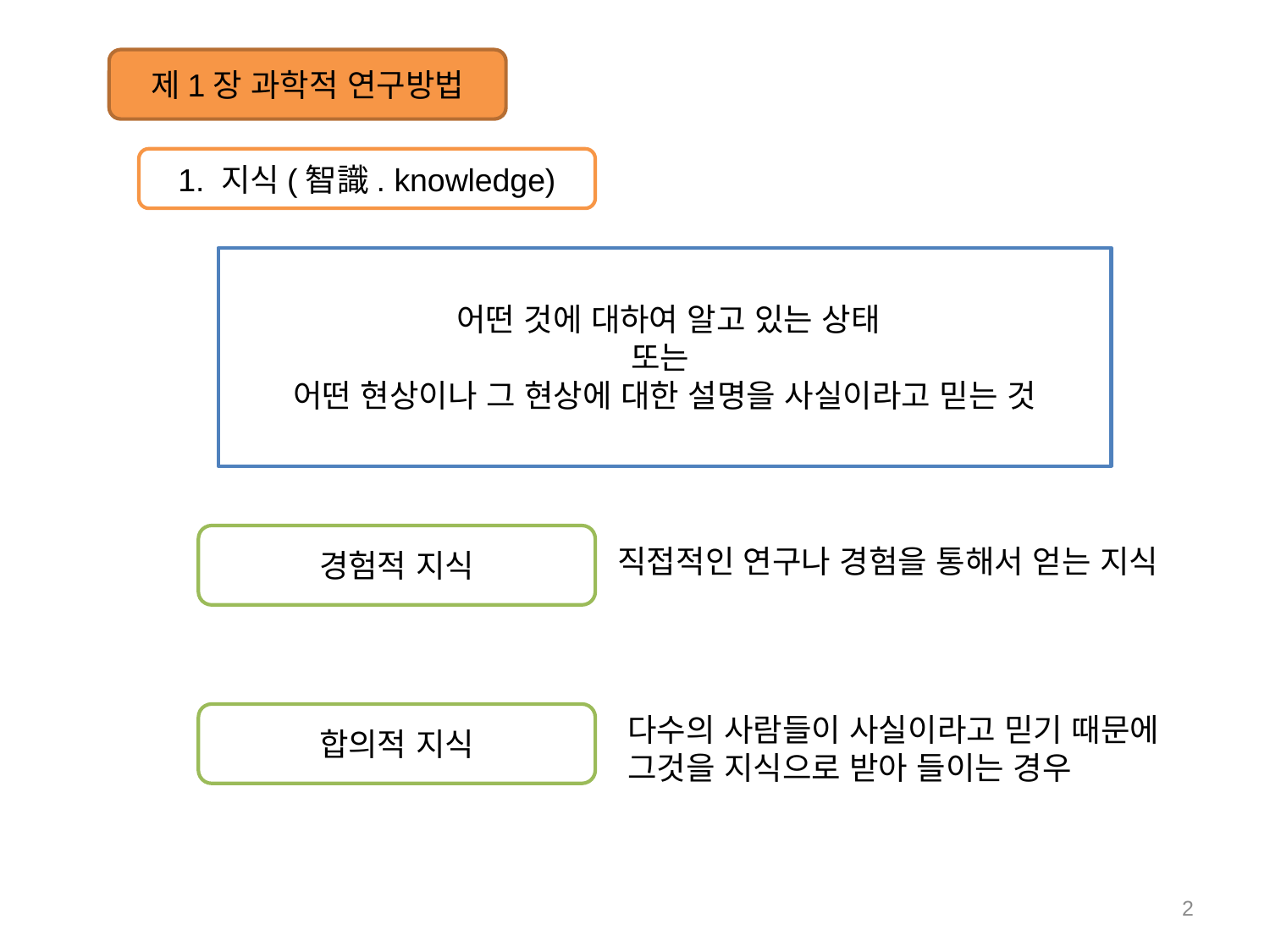

제1장 과학적 연구방법
1. 지식(智識. knowledge)
 어떤 것에 대하여 알고 있는 상태
또는
어떤 현상이나 그 현상에 대한 설명을 사실이라고 믿는 것
경험적 지식
직접적인 연구나 경험을 통해서 얻는 지식
합의적 지식
다수의 사람들이 사실이라고 믿기 때문에 그것을 지식으로 받아 들이는 경우
2